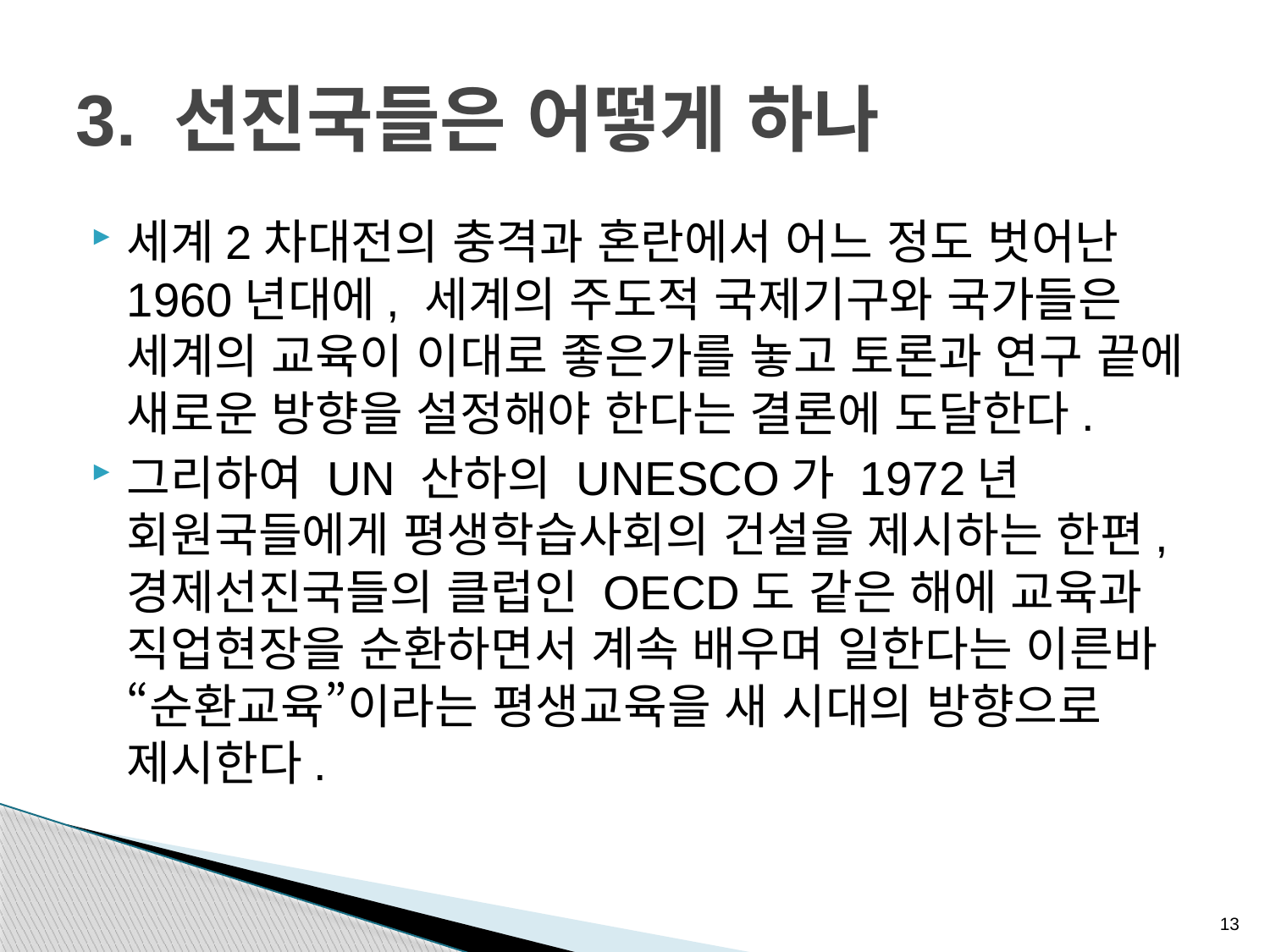

# 3. 선진국들은 어떻게 하나
세계2차대전의 충격과 혼란에서 어느 정도 벗어난   1960년대에, 세계의 주도적 국제기구와 국가들은 세계의 교육이 이대로 좋은가를 놓고 토론과 연구 끝에 새로운 방향을 설정해야 한다는 결론에 도달한다.
그리하여 UN 산하의 UNESCO가 1972년 회원국들에게 평생학습사회의 건설을 제시하는 한편, 경제선진국들의 클럽인 OECD도 같은 해에 교육과 직업현장을 순환하면서 계속 배우며 일한다는 이른바 “순환교육”이라는 평생교육을 새 시대의 방향으로 제시한다.
13